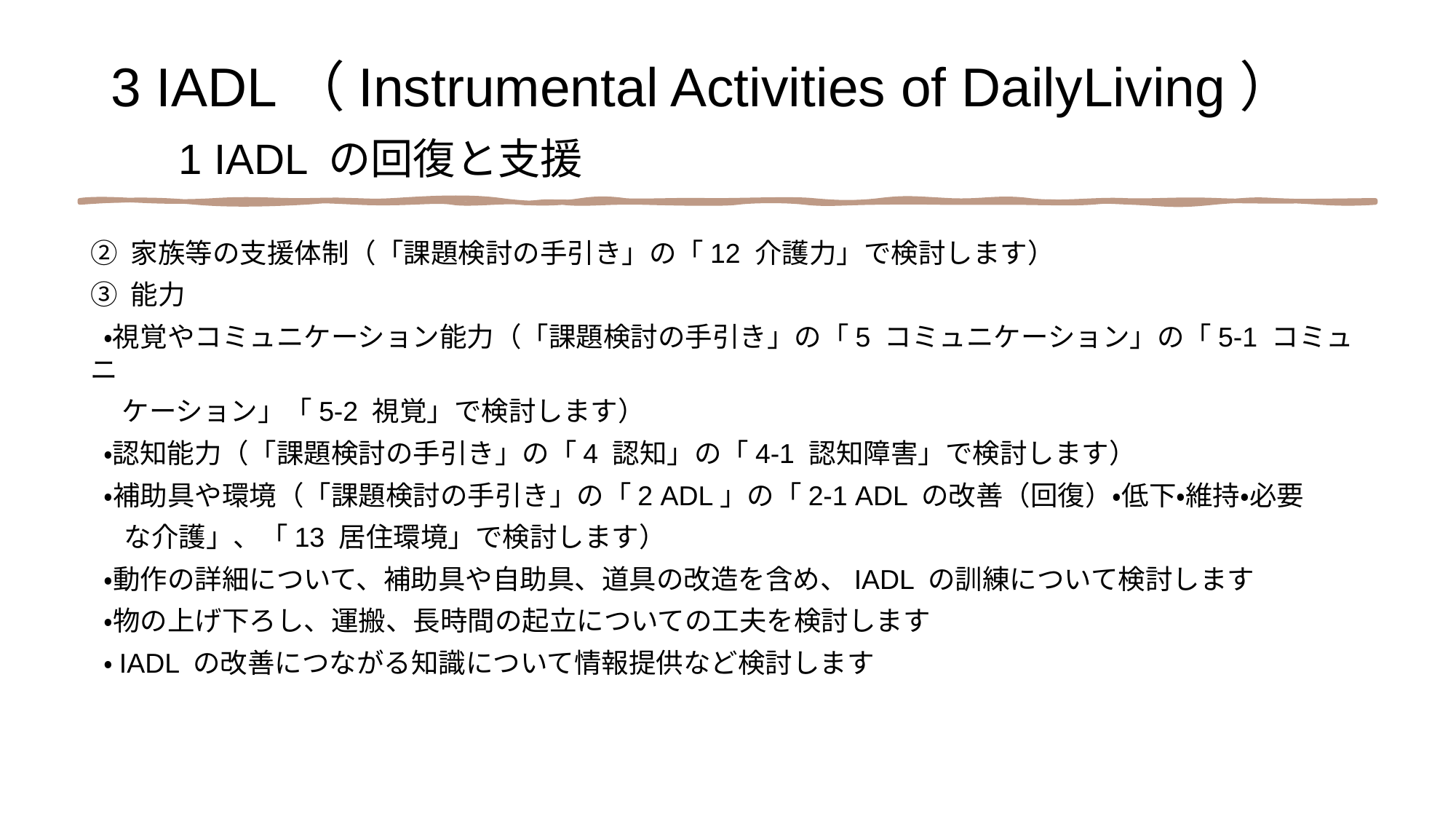

3 IADL（Instrumental Activities of DailyLiving）
　1 IADL の回復と支援

② 家族等の支援体制（「課題検討の手引き」の「12 介護力」で検討します）
③ 能力
 ・視覚やコミュニケーション能力（「課題検討の手引き」の「5 コミュニケーション」の「5-1 コミュニ
    ケーション」「5-2 視覚」で検討します）
 ・認知能力（「課題検討の手引き」の「4 認知」の「4-1 認知障害」で検討します）
 ・補助具や環境（「課題検討の手引き」の「2 ADL」の「2-1 ADL の改善（回復）・低下・維持・必要
　 な介護」、「13 居住環境」で検討します）
 ・動作の詳細について、補助具や自助具、道具の改造を含め、IADL の訓練について検討します
 ・物の上げ下ろし、運搬、長時間の起立についての工夫を検討します
 ・IADL の改善につながる知識について情報提供など検討します